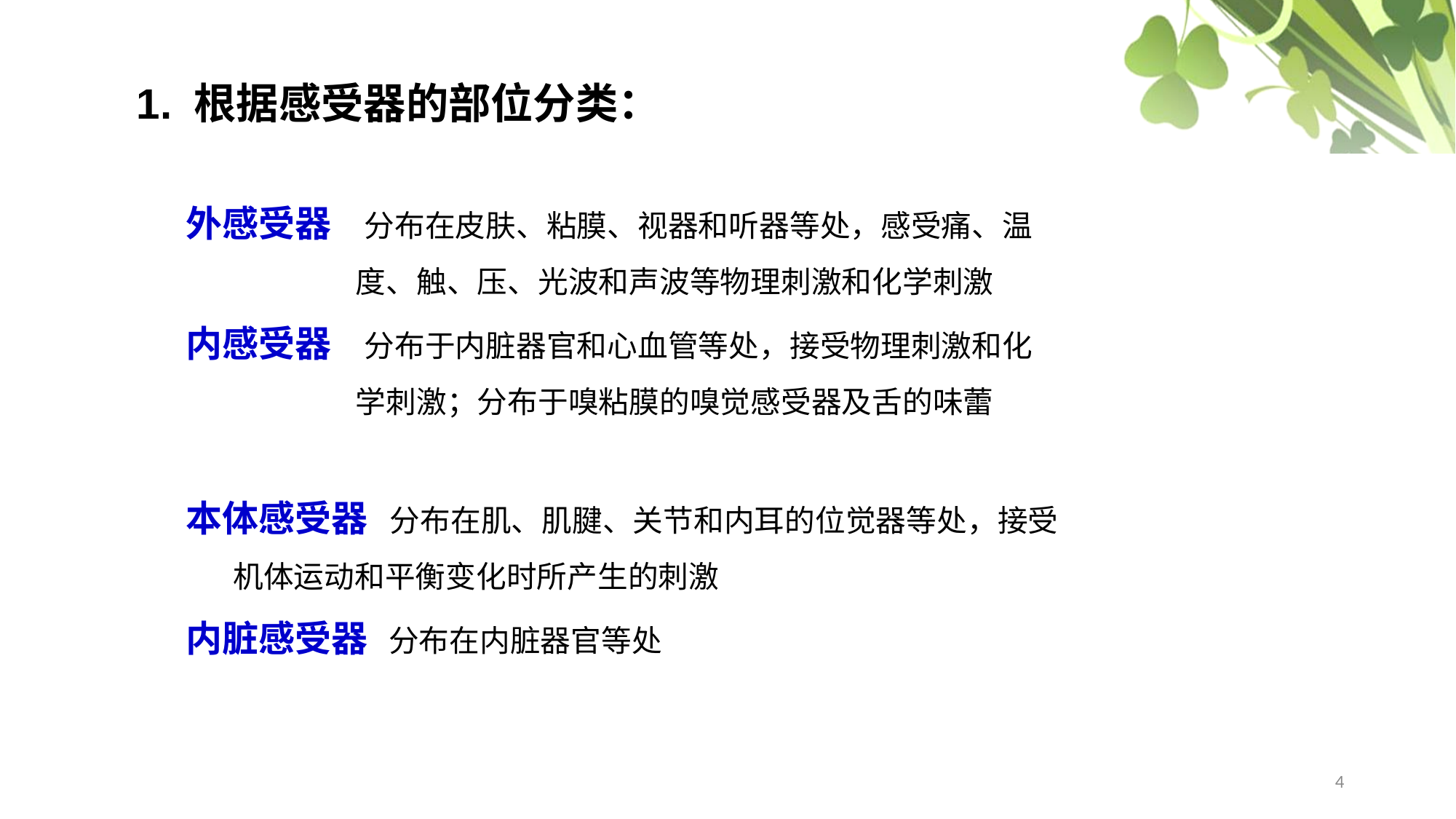

1. 根据感受器的部位分类：
外感受器    分布在皮肤、粘膜、视器和听器等处，感受痛、温	            	         度、触、压、光波和声波等物理刺激和化学刺激
内感受器    分布于内脏器官和心血管等处，接受物理刺激和化	            	         学刺激；分布于嗅粘膜的嗅觉感受器及舌的味蕾

本体感受器   分布在肌、肌腱、关节和内耳的位觉器等处，接受	           机体运动和平衡变化时所产生的刺激
内脏感受器   分布在内脏器官等处
4